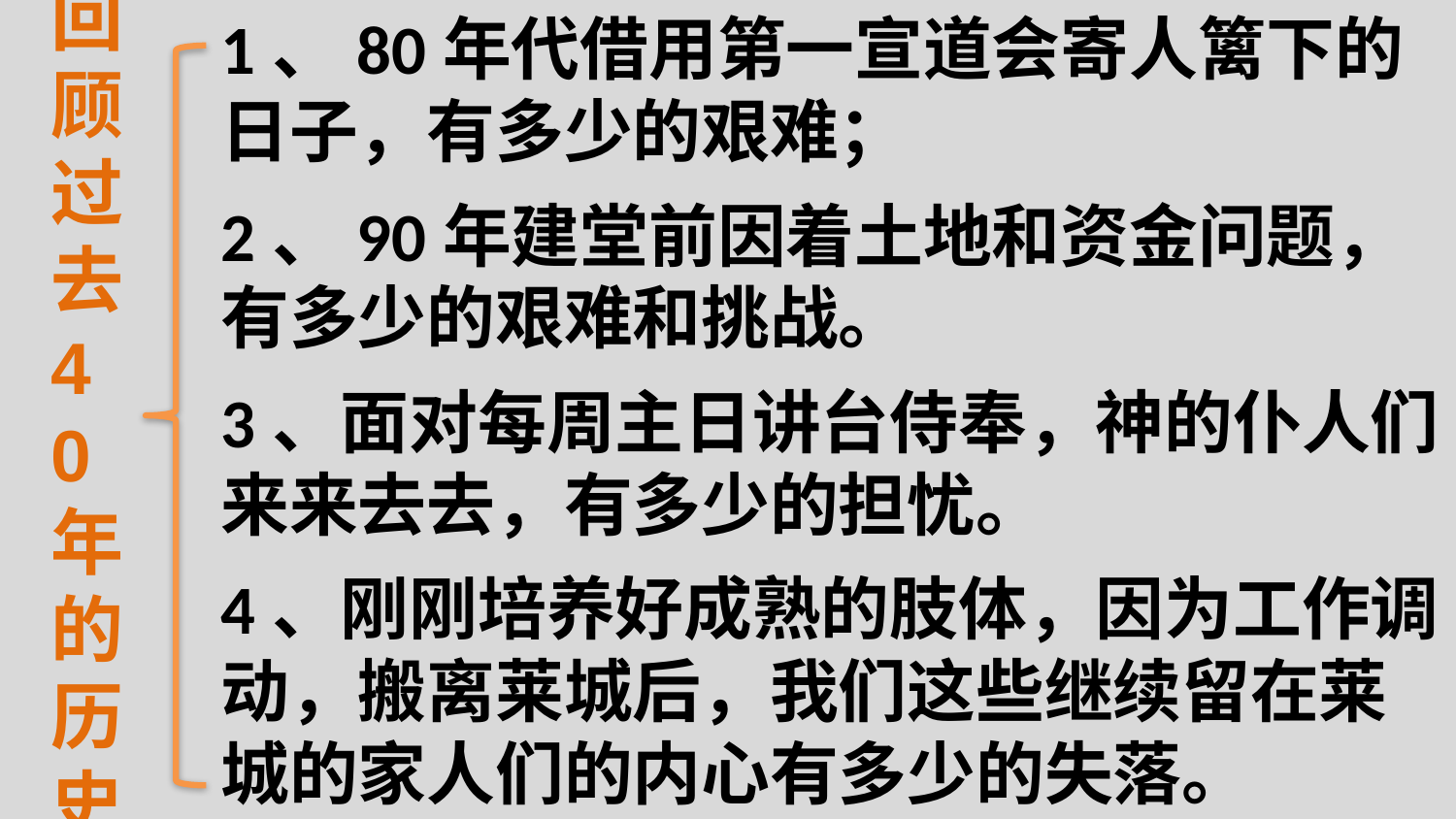

回顾过去40年的历史
# 1、80年代借用第一宣道会寄人篱下的日子，有多少的艰难； 2、90年建堂前因着土地和资金问题，有多少的艰难和挑战。 3、面对每周主日讲台侍奉，神的仆人们来来去去，有多少的担忧。 4、刚刚培养好成熟的肢体，因为工作调动，搬离莱城后，我们这些继续留在莱城的家人们的内心有多少的失落。